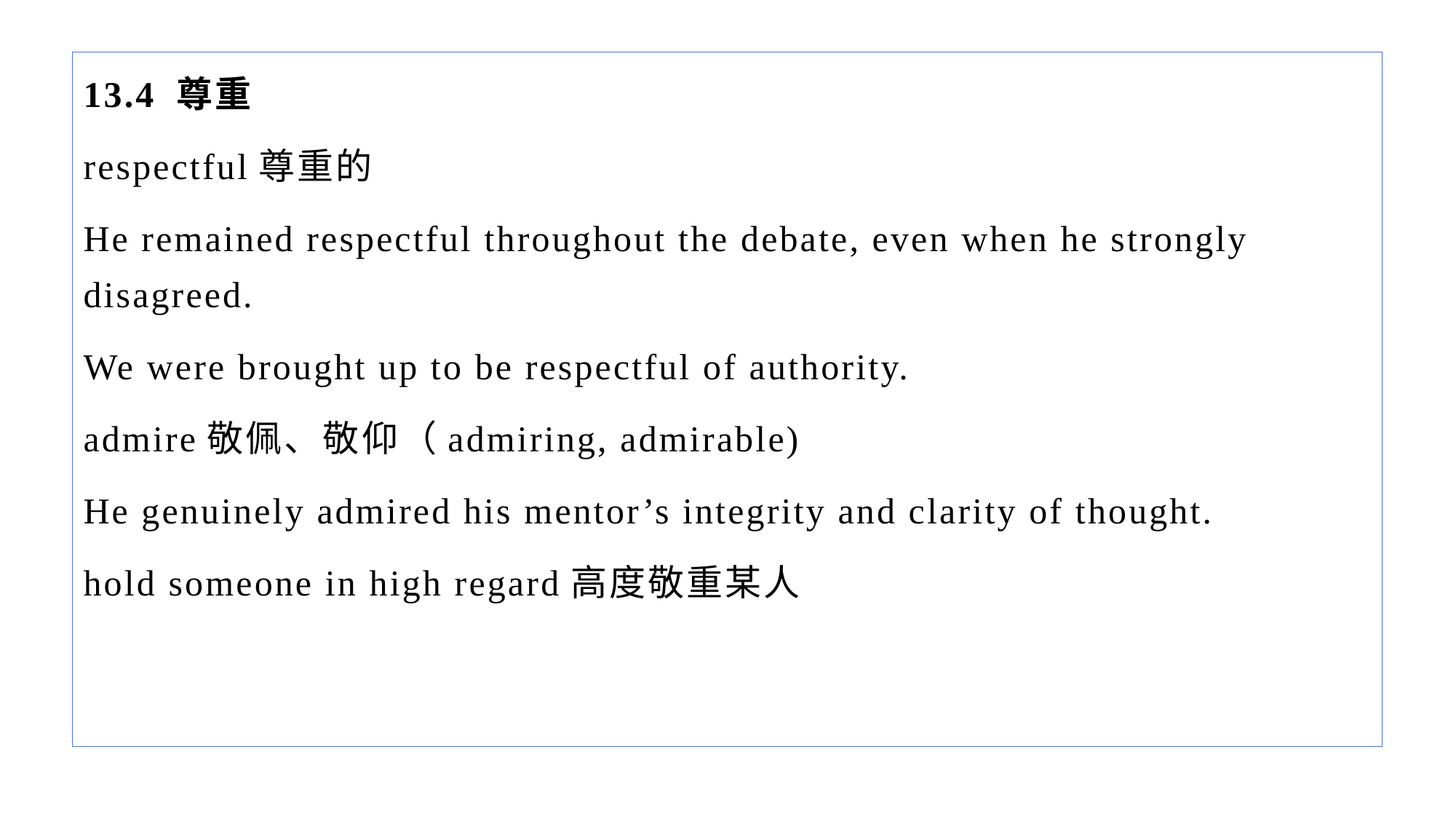

13.4 尊重
respectful尊重的
He remained respectful throughout the debate, even when he strongly disagreed.
We were brought up to be respectful of authority.
admire敬佩、敬仰（admiring, admirable)
He genuinely admired his mentor’s integrity and clarity of thought.
hold someone in high regard高度敬重某人